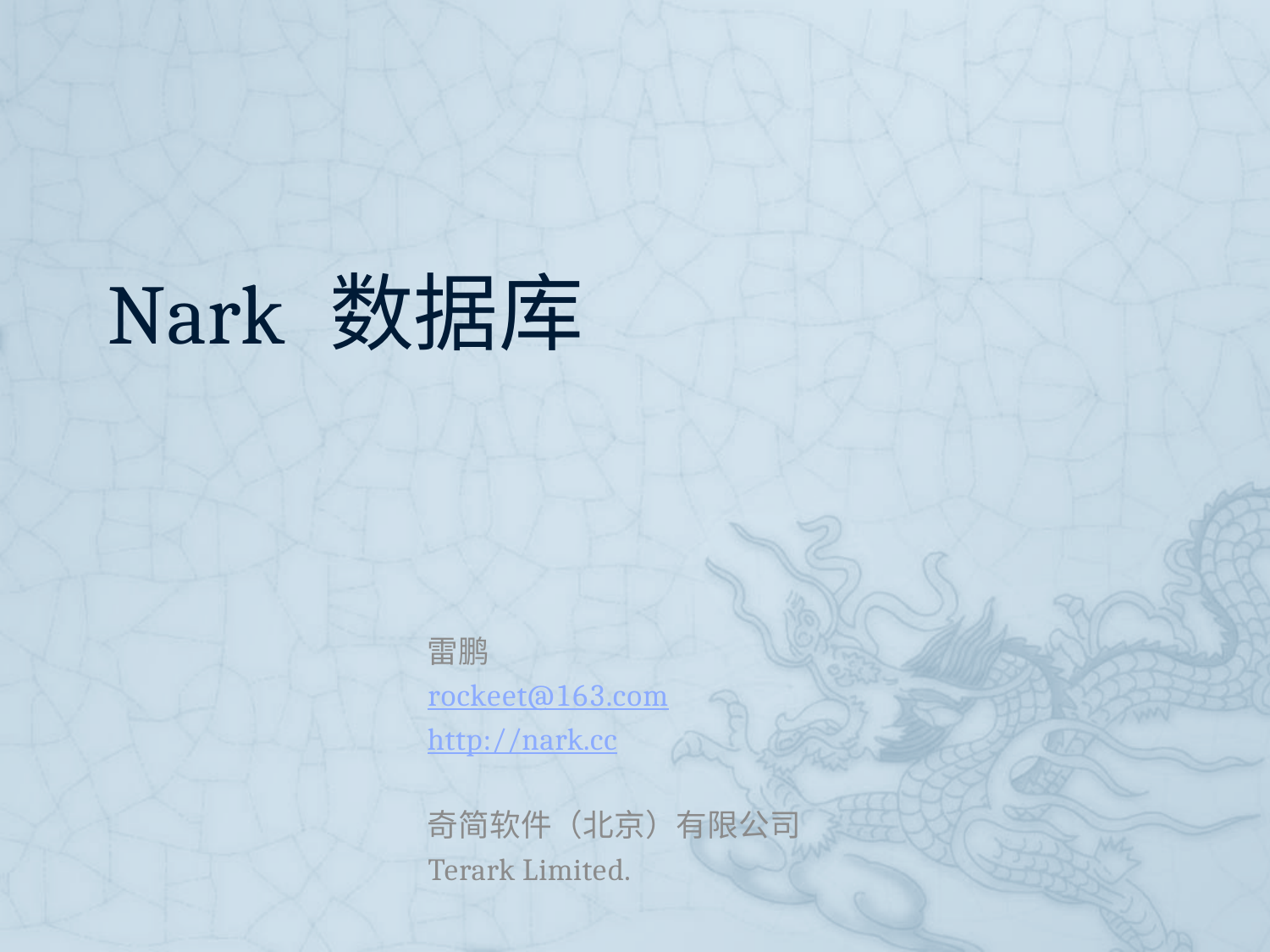

# Nark 数据库
雷鹏
rockeet@163.com
http://nark.cc

奇简软件（北京）有限公司
Terark Limited.